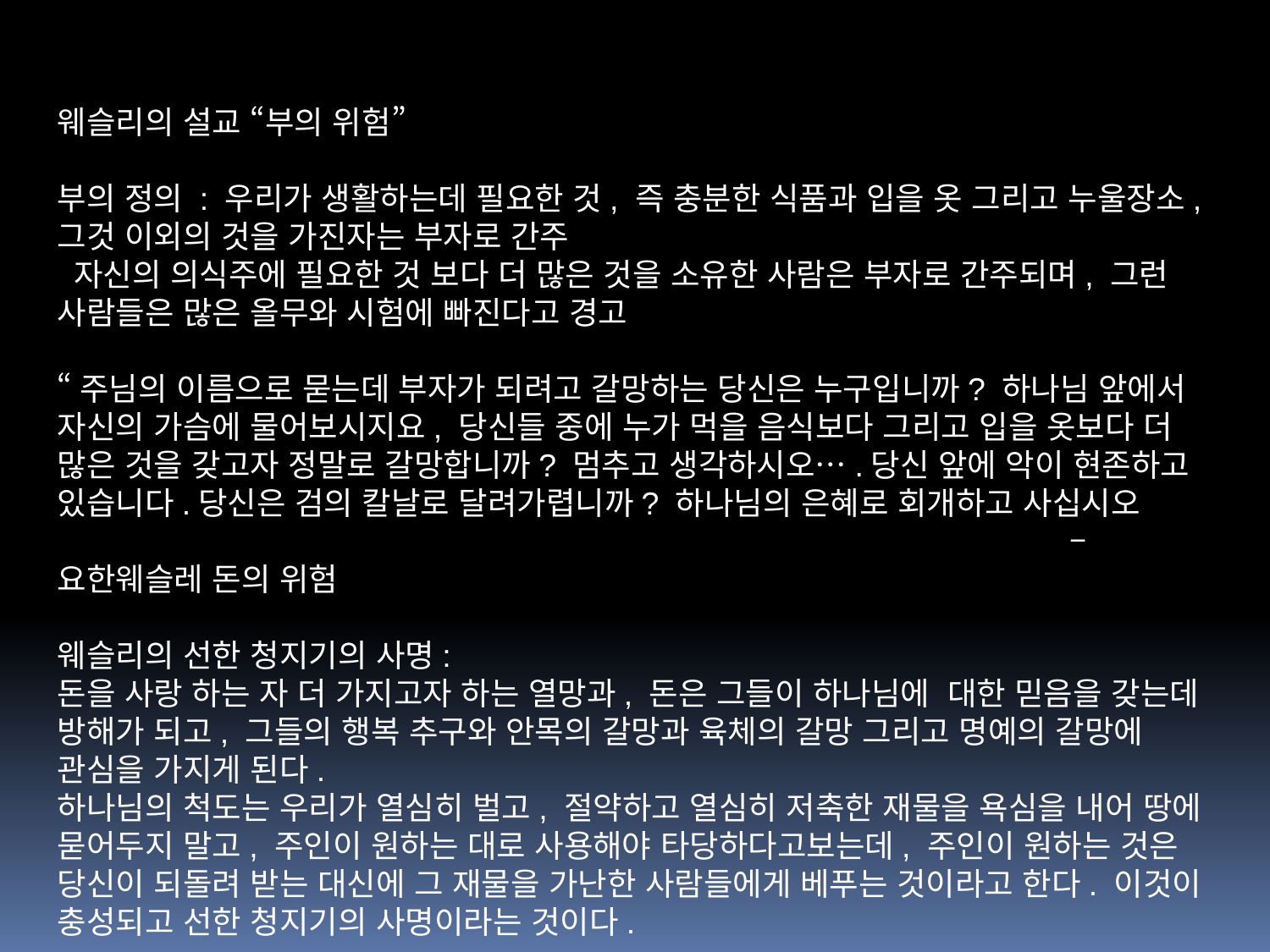

웨슬리의 설교 “부의 위험”

부의 정의 : 우리가 생활하는데 필요한 것, 즉 충분한 식품과 입을 옷 그리고 누울장소, 그것 이외의 것을 가진자는 부자로 간주
 자신의 의식주에 필요한 것 보다 더 많은 것을 소유한 사람은 부자로 간주되며, 그런 사람들은 많은 올무와 시험에 빠진다고 경고

“주님의 이름으로 묻는데 부자가 되려고 갈망하는 당신은 누구입니까? 하나님 앞에서 자신의 가슴에 물어보시지요, 당신들 중에 누가 먹을 음식보다 그리고 입을 옷보다 더 많은 것을 갖고자 정말로 갈망합니까? 멈추고 생각하시오….당신 앞에 악이 현존하고 있습니다.당신은 검의 칼날로 달려가렵니까? 하나님의 은혜로 회개하고 사십시오
                                                                                                                  – 요한웨슬레 돈의 위험

웨슬리의 선한 청지기의 사명:
돈을 사랑 하는 자 더 가지고자 하는 열망과, 돈은 그들이 하나님에  대한 믿음을 갖는데 방해가 되고, 그들의 행복 추구와 안목의 갈망과 육체의 갈망 그리고 명예의 갈망에 관심을 가지게 된다.
하나님의 척도는 우리가 열심히 벌고, 절약하고 열심히 저축한 재물을 욕심을 내어 땅에 묻어두지 말고, 주인이 원하는 대로 사용해야 타당하다고보는데, 주인이 원하는 것은 당신이 되돌려 받는 대신에 그 재물을 가난한 사람들에게 베푸는 것이라고 한다. 이것이 충성되고 선한 청지기의 사명이라는 것이다.